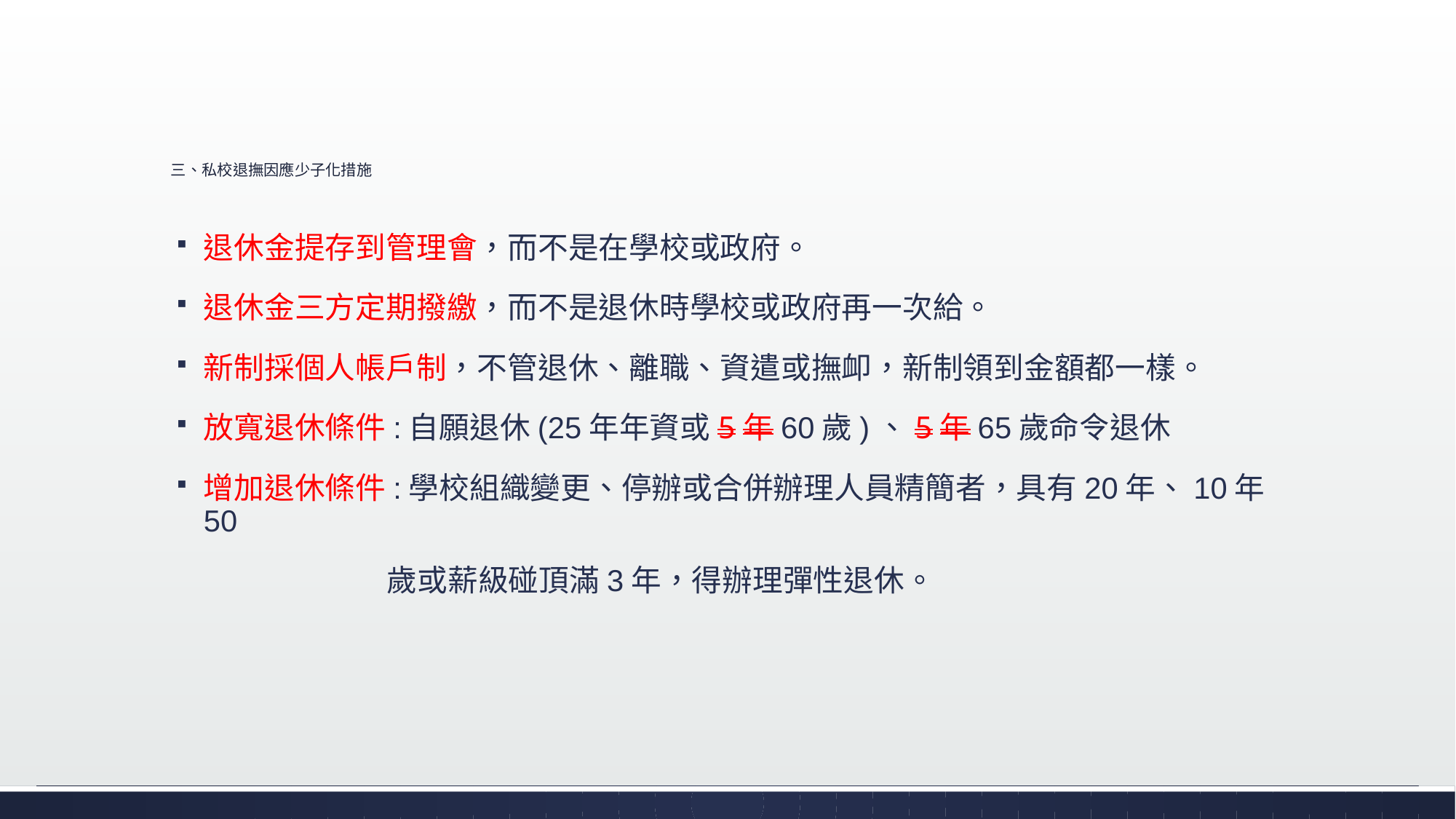

# 三、私校退撫因應少子化措施
退休金提存到管理會，而不是在學校或政府。
退休金三方定期撥繳，而不是退休時學校或政府再一次給。
新制採個人帳戶制，不管退休、離職、資遣或撫卹，新制領到金額都一樣。
放寬退休條件:自願退休(25年年資或5年60歲)、5年65歲命令退休
增加退休條件:學校組織變更、停辦或合併辦理人員精簡者，具有20年、10年50
    	              歲或薪級碰頂滿3年，得辦理彈性退休。

60